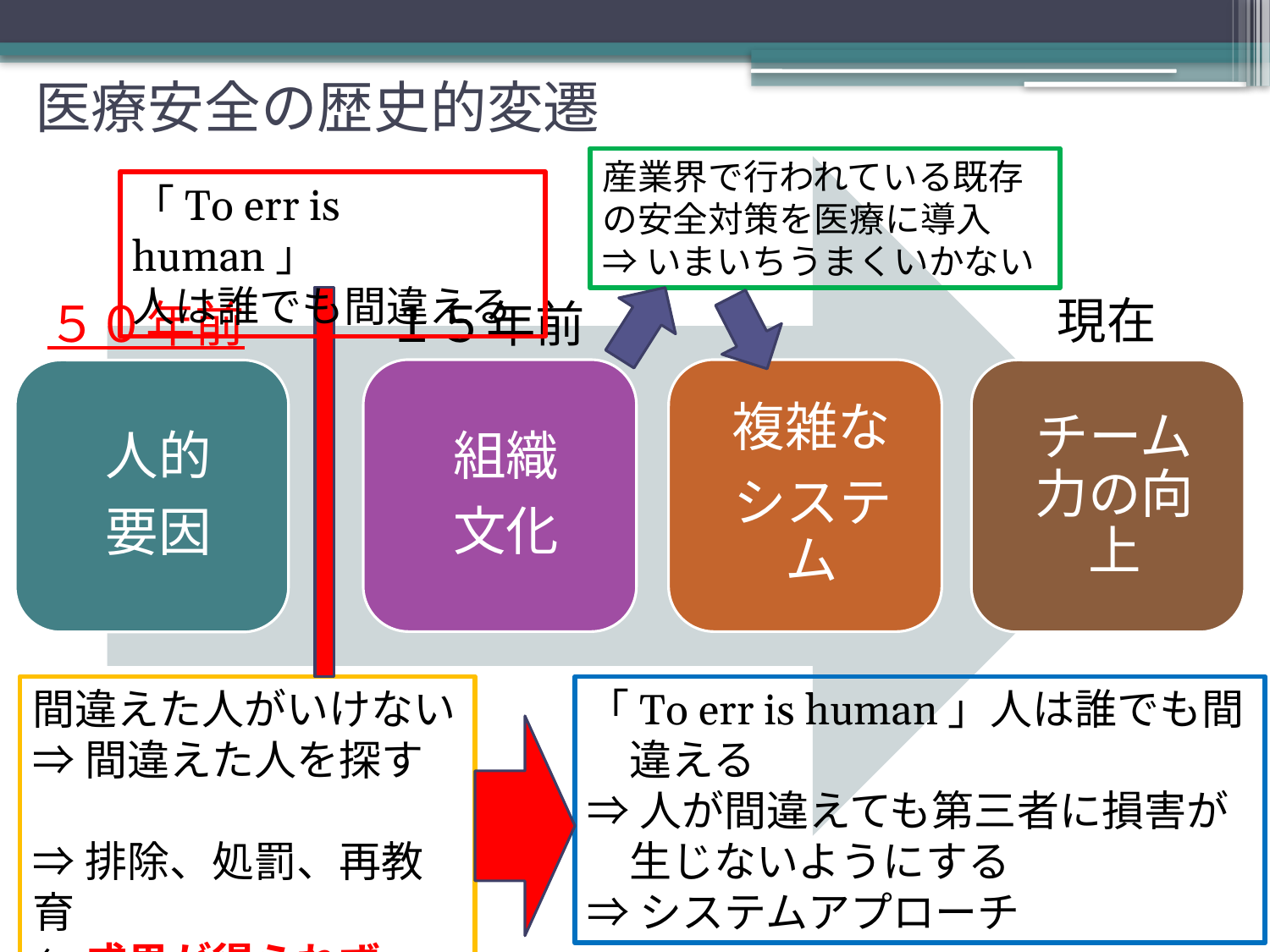

# 医療安全の歴史的変遷
産業界で行われている既存の安全対策を医療に導入
⇒いまいちうまくいかない
人的
要因
組織
文化
複雑な
システム
チーム力の向上
「To err is human」
人は誰でも間違える
現在
５０年前

１５年前

間違えた人がいけない
⇒間違えた人を探す
⇒排除、処罰、再教育
⇐成果が得られず
　＝安全に寄与しない
「To err is human」人は誰でも間
　違える
⇒人が間違えても第三者に損害が
　生じないようにする
⇒システムアプローチ